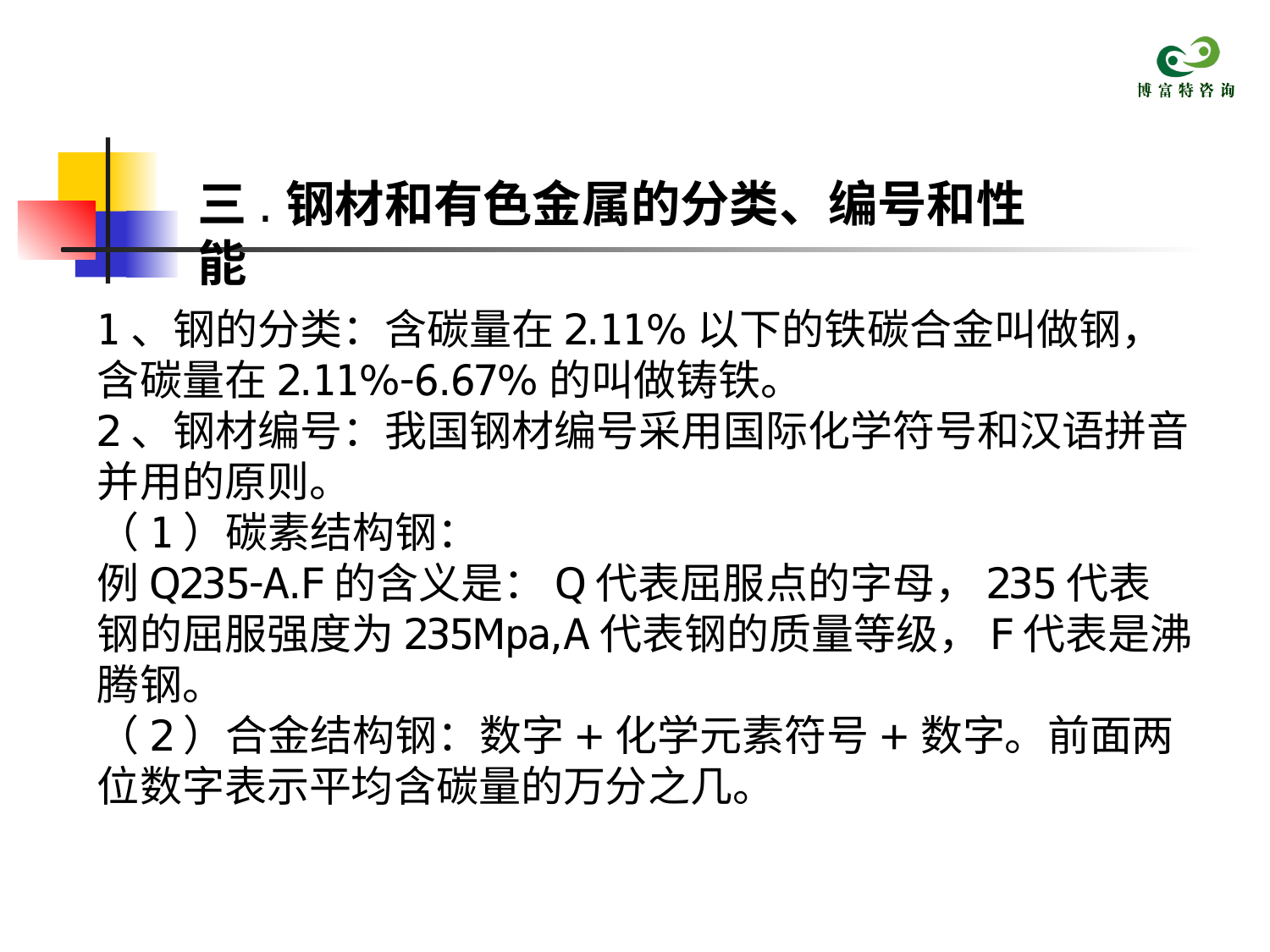

三.钢材和有色金属的分类、编号和性能
1、钢的分类：含碳量在2.11%以下的铁碳合金叫做钢，含碳量在2.11%-6.67%的叫做铸铁。
2、钢材编号：我国钢材编号采用国际化学符号和汉语拼音并用的原则。
（1）碳素结构钢：
例Q235-A.F的含义是：Q代表屈服点的字母，235代表钢的屈服强度为235Mpa,A代表钢的质量等级，F代表是沸腾钢。
（2）合金结构钢：数字+化学元素符号+数字。前面两位数字表示平均含碳量的万分之几。